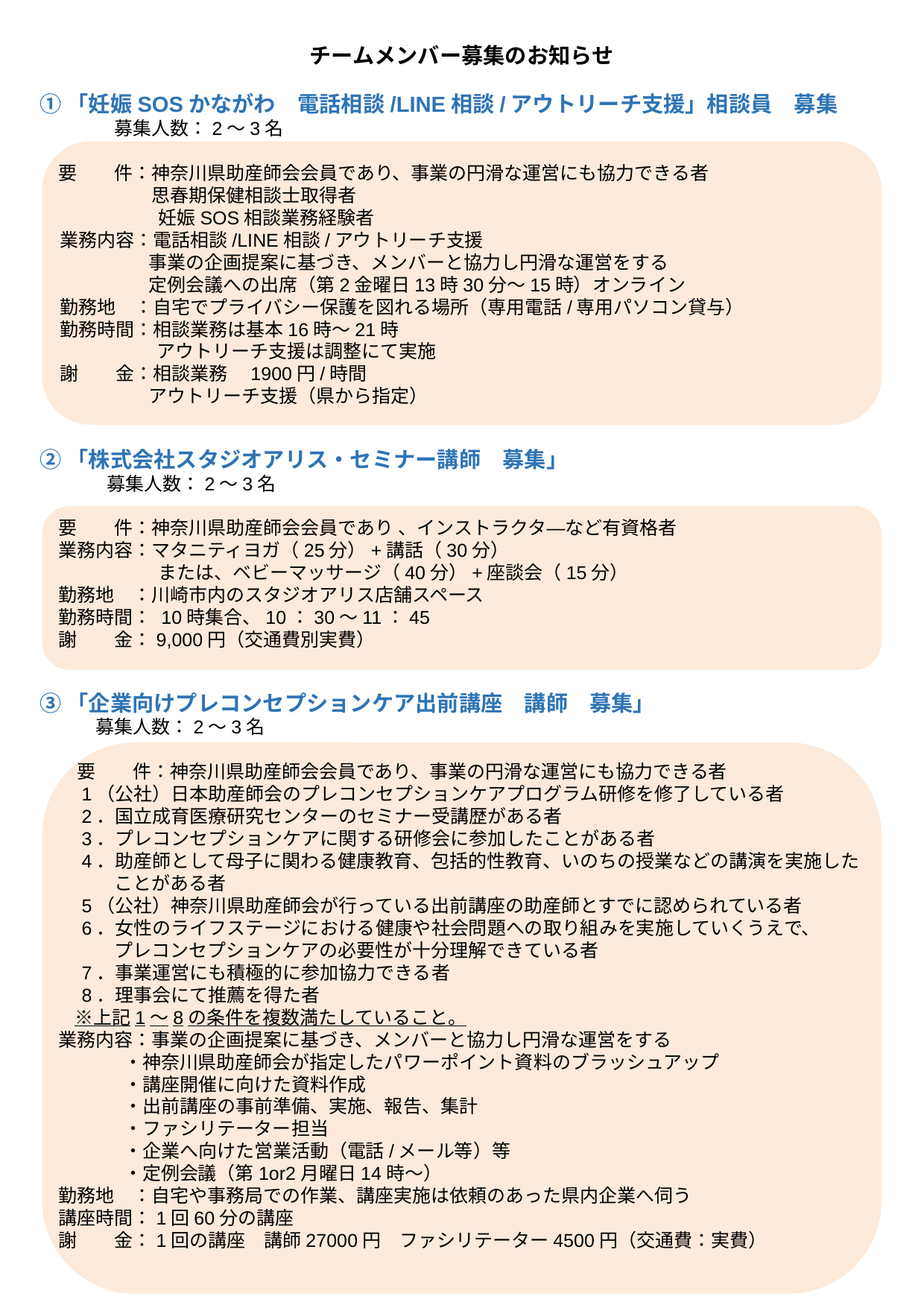

チームメンバー募集のお知らせ

①「妊娠SOSかながわ　電話相談/LINE相談/アウトリーチ支援」相談員　募集
　　　　募集人数：2～3名

　要　　件：神奈川県助産師会会員であり、事業の円滑な運営にも協力できる者
　　　　　　思春期保健相談士取得者
 　　　　 　  妊娠SOS相談業務経験者
   業務内容：電話相談/LINE相談/アウトリーチ支援
　　　　　   事業の企画提案に基づき、メンバーと協力し円滑な運営をする
　　　　　   定例会議への出席（第2金曜日13時30分～15時）オンライン
   勤務地　：自宅でプライバシー保護を図れる場所（専用電話/専用パソコン貸与）
   勤務時間：相談業務は基本16時～21時
      アウトリーチ支援は調整にて実施
   謝　　金：相談業務　1900円/時間
　　　　　   アウトリーチ支援（県から指定）

②「株式会社スタジオアリス・セミナー講師　募集」
            募集人数：2～3名

　要　　件：神奈川県助産師会会員であり 、インストラクタ―など有資格者
　業務内容：マタニティヨガ（25分）+講話（30分）
　　または、ベビーマッサージ（40分）+座談会（15分）
　勤務地　：川崎市内のスタジオアリス店舗スペース
　勤務時間： 10時集合、10：30～11：45
　謝　　金：9,000円（交通費別実費）

③「企業向けプレコンセプションケア出前講座　講師　募集」
　　　募集人数：2～3名

　　要　　件：神奈川県助産師会会員であり、事業の円滑な運営にも協力できる者
　　1（公社）日本助産師会のプレコンセプションケアプログラム研修を修了している者
　　2．国立成育医療研究センターのセミナー受講歴がある者
　　3．プレコンセプションケアに関する研修会に参加したことがある者
　　4．助産師として母子に関わる健康教育、包括的性教育、いのちの授業などの講演を実施した
　　　　ことがある者
　　5（公社）神奈川県助産師会が行っている出前講座の助産師とすでに認められている者
　　6．女性のライフステージにおける健康や社会問題への取り組みを実施していくうえで、
　　　　プレコンセプションケアの必要性が十分理解できている者
　　7．事業運営にも積極的に参加協力できる者
　　8．理事会にて推薦を得た者
　※上記1〜8の条件を複数満たしていること。
　業務内容：事業の企画提案に基づき、メンバーと協力し円滑な運営をする
　・神奈川県助産師会が指定したパワーポイント資料のブラッシュアップ
　・講座開催に向けた資料作成
　・出前講座の事前準備、実施、報告、集計
　・ファシリテーター担当
　・企業へ向けた営業活動（電話/メール等）等
　・定例会議（第1or2月曜日14時～）
　勤務地　：自宅や事務局での作業、講座実施は依頼のあった県内企業へ伺う
　講座時間：1回60分の講座
　謝　　金：1回の講座　講師27000円　ファシリテーター4500円（交通費：実費）